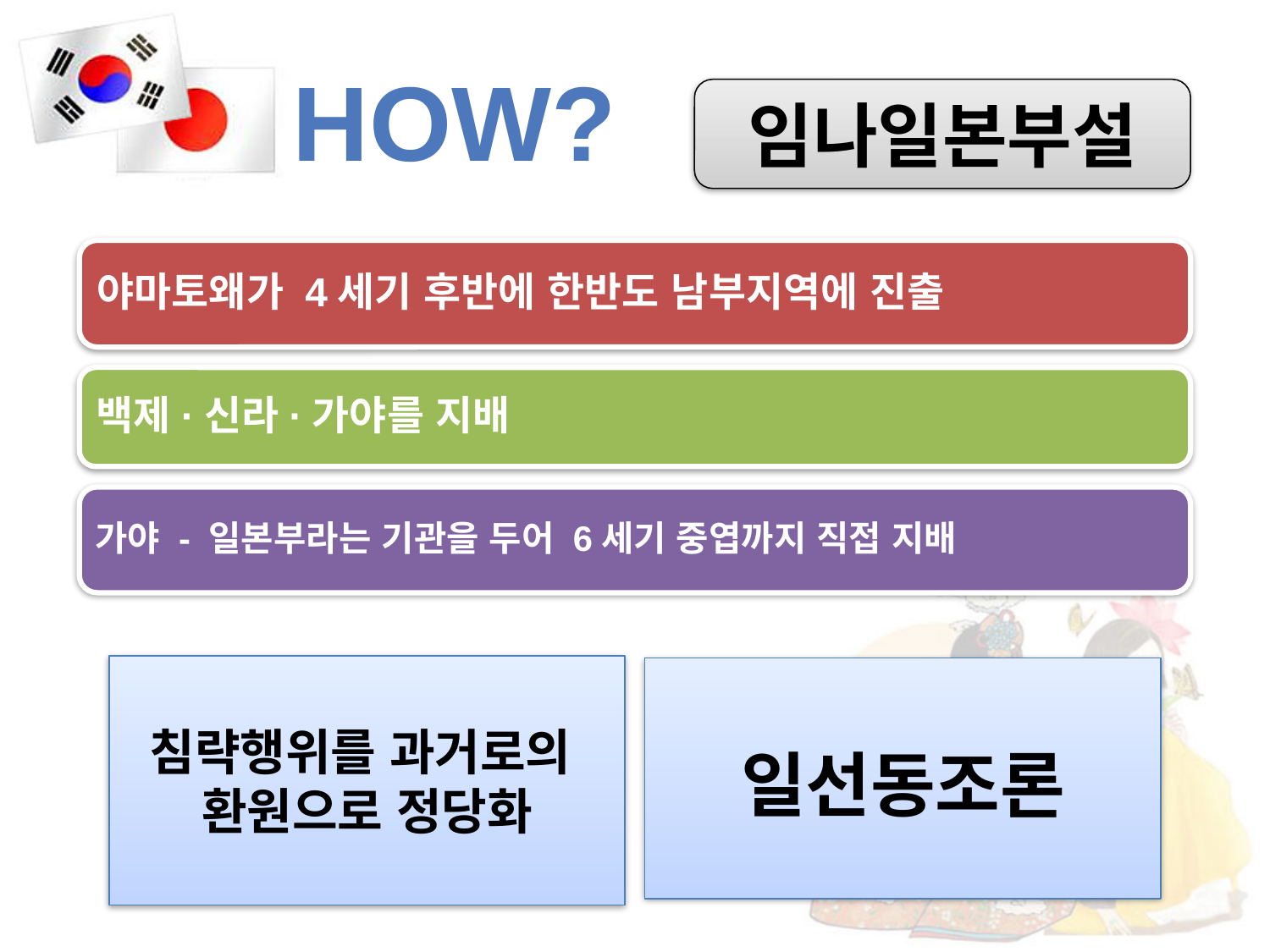

# how?
임나일본부설
야마토왜가 4세기 후반에 한반도 남부지역에 진출
백제·신라·가야를 지배
가야 - 일본부라는 기관을 두어 6세기 중엽까지 직접 지배

침략행위를 과거로의
환원으로 정당화

일선동조론